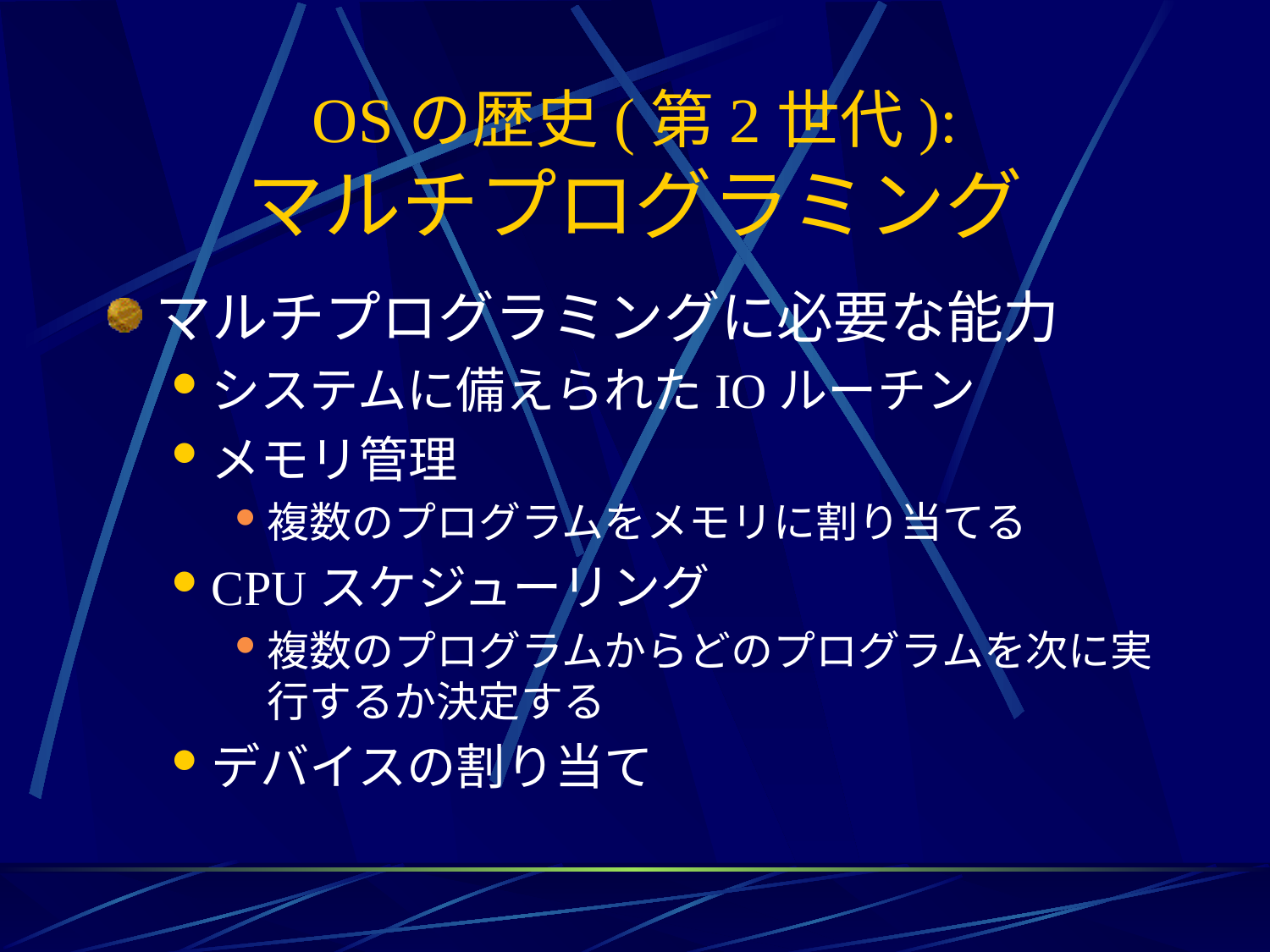

# OSの歴史(第2世代): マルチプログラミング
マルチプログラミングに必要な能力
システムに備えられたIOルーチン
メモリ管理
複数のプログラムをメモリに割り当てる
CPUスケジューリング
複数のプログラムからどのプログラムを次に実行するか決定する
デバイスの割り当て